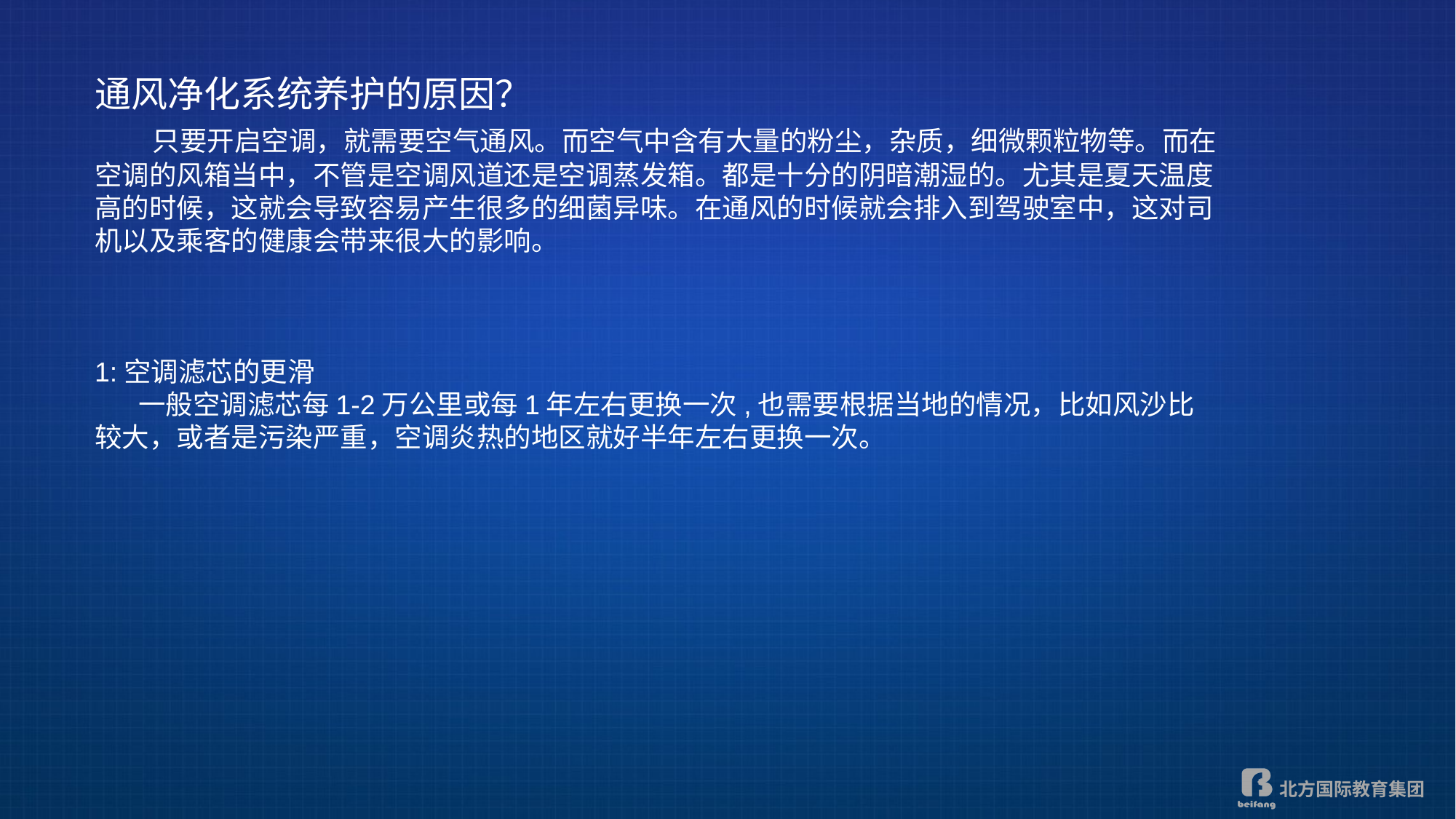

通风净化系统养护的原因？
      只要开启空调，就需要空气通风。而空气中含有大量的粉尘，杂质，细微颗粒物等。而在空调的风箱当中，不管是空调风道还是空调蒸发箱。都是十分的阴暗潮湿的。尤其是夏天温度高的时候，这就会导致容易产生很多的细菌异味。在通风的时候就会排入到驾驶室中，这对司机以及乘客的健康会带来很大的影响。

1:空调滤芯的更滑
      一般空调滤芯每1-2万公里或每1年左右更换一次,也需要根据当地的情况，比如风沙比较大，或者是污染严重，空调炎热的地区就好半年左右更换一次。